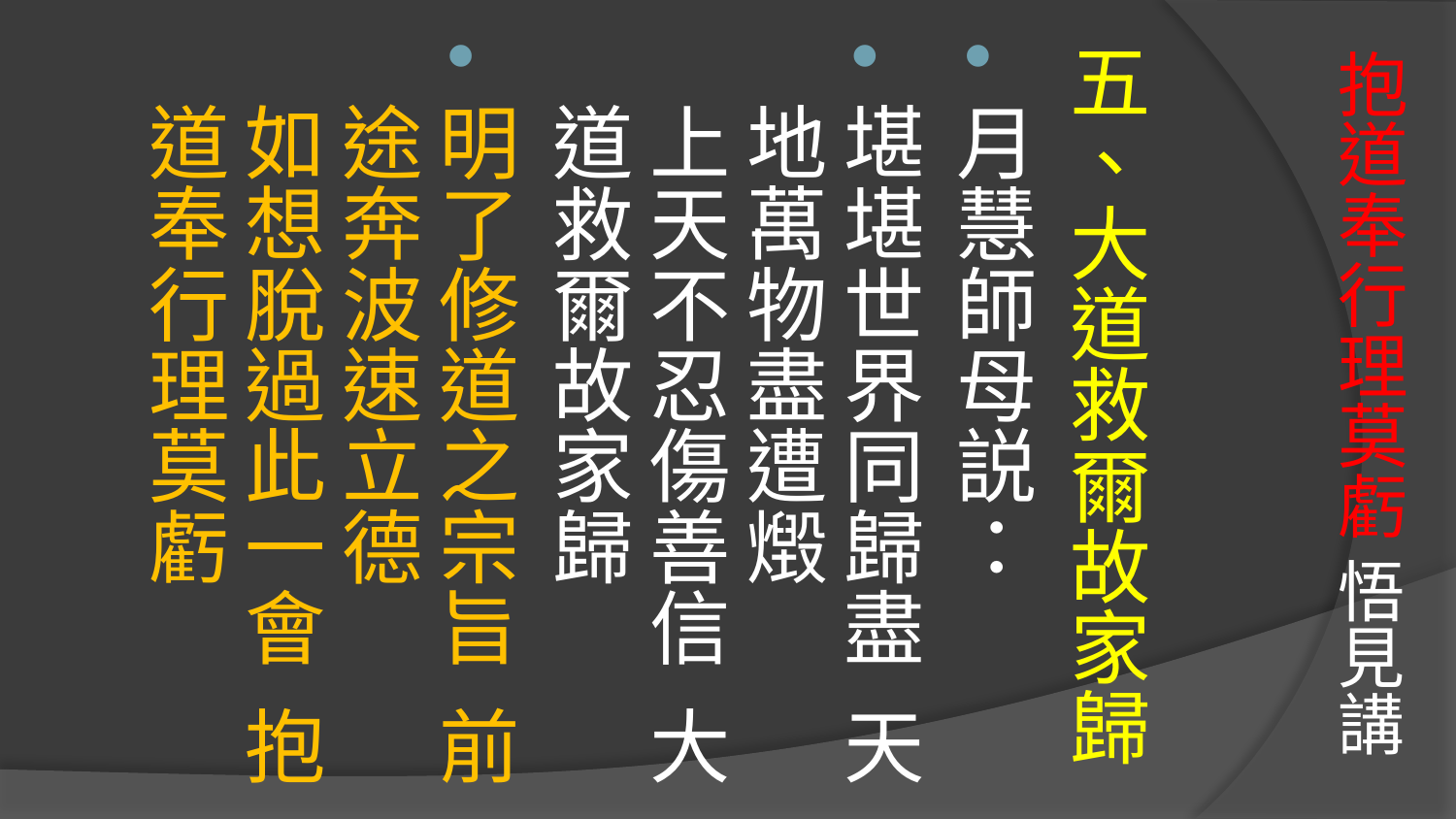

# 抱道奉行理莫虧 悟見講
五、大道救爾故家歸
月慧師母説：
堪堪世界同歸盡  天地萬物盡遭燬
上天不忍傷善信  大道救爾故家歸
明了修道之宗旨  前途奔波速立德
如想脫過此一會  抱道奉行理莫虧